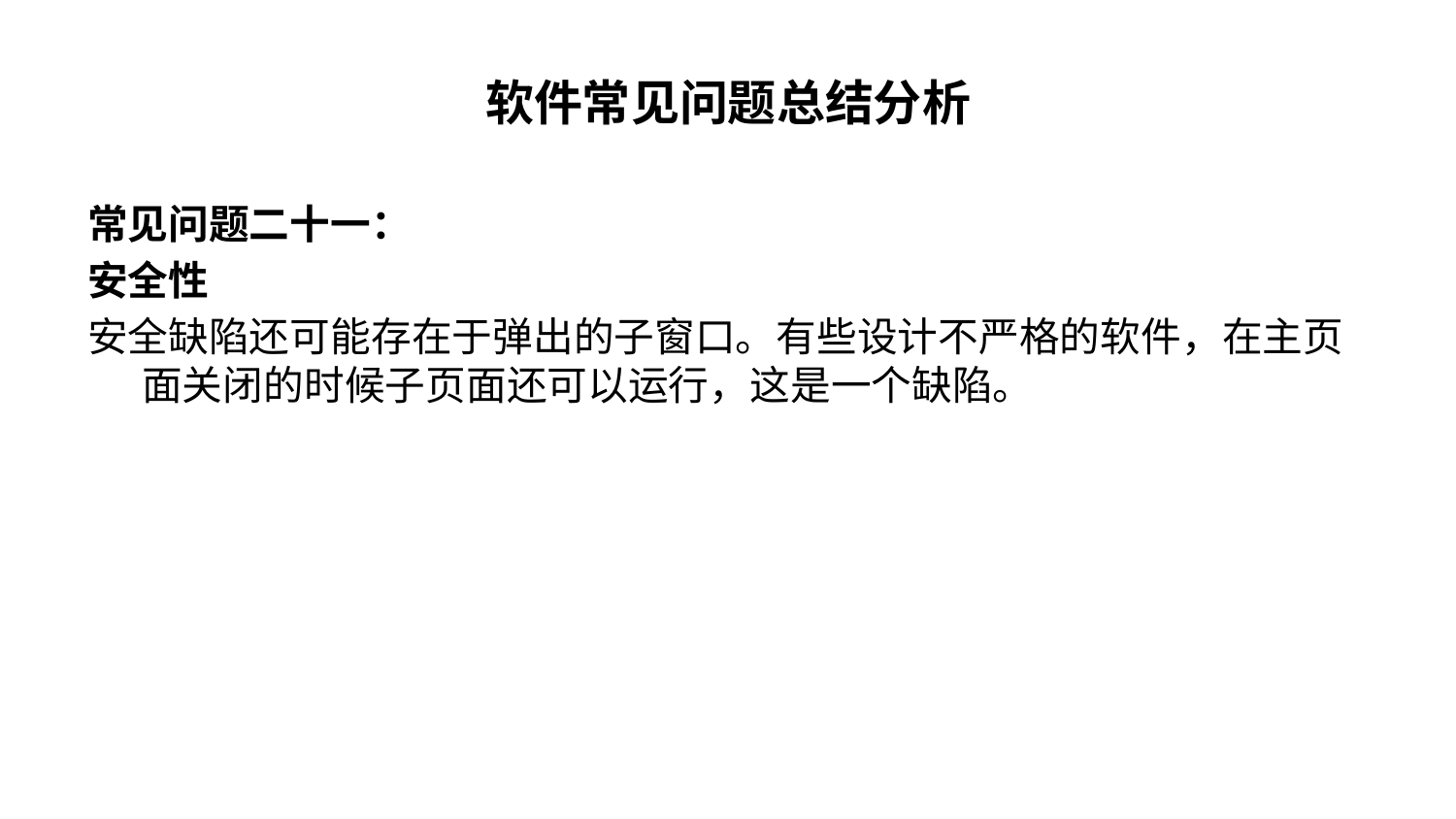

# 软件常见问题总结分析
常见问题二十一：
安全性
安全缺陷还可能存在于弹出的子窗口。有些设计不严格的软件，在主页面关闭的时候子页面还可以运行，这是一个缺陷。